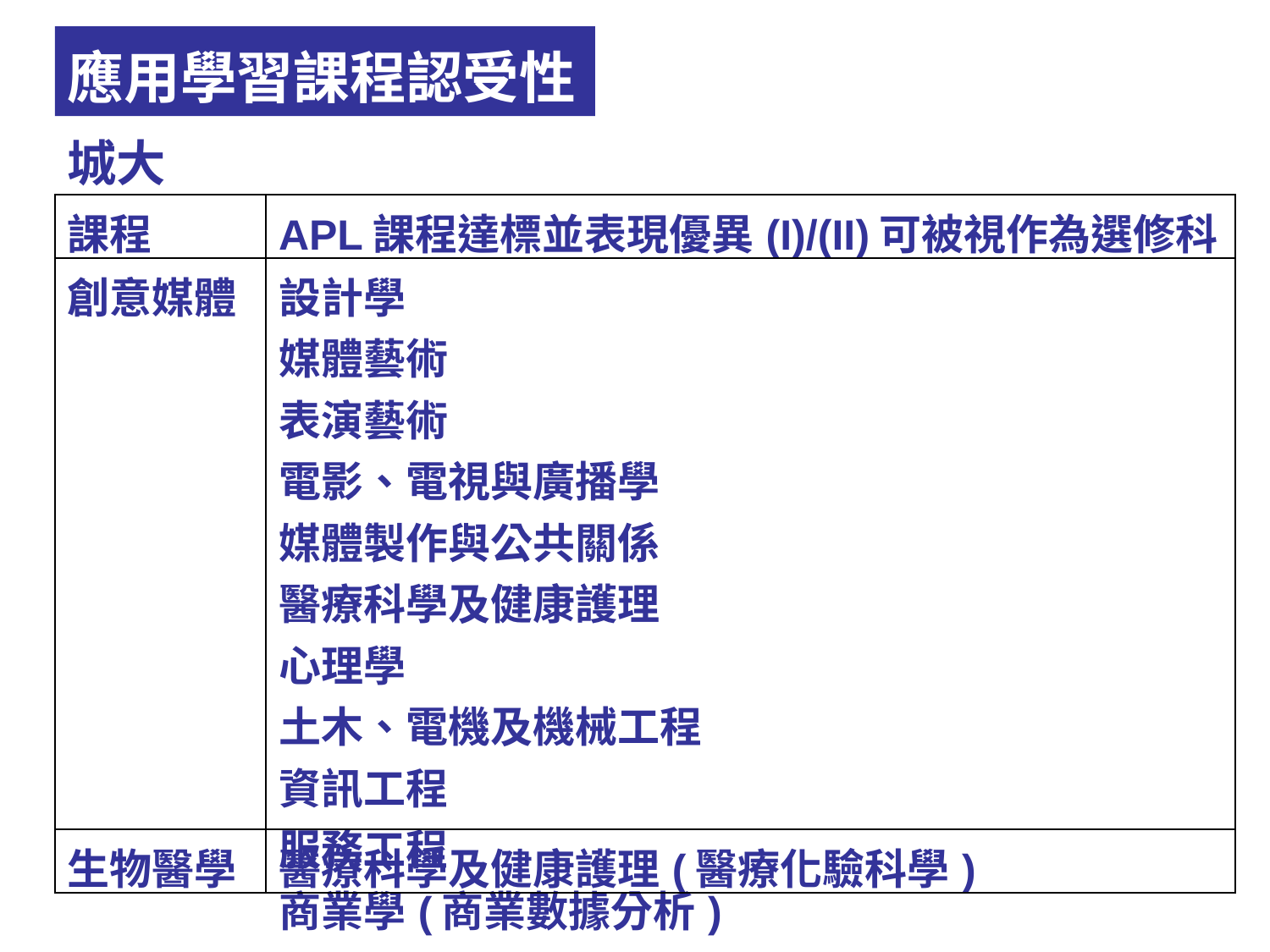

# 應用學習課程認受性
城大
| 課程 | APL課程達標並表現優異(I)/(II)可被視作為選修科 |
| --- | --- |
| 創意媒體 | 設計學 媒體藝術 表演藝術 電影、電視與廣播學 媒體製作與公共關係 醫療科學及健康護理 心理學 土木、電機及機械工程 資訊工程 服務工程 商業學(商業數據分析) |
| 生物醫學 | 醫療科學及健康護理(醫療化驗科學) |